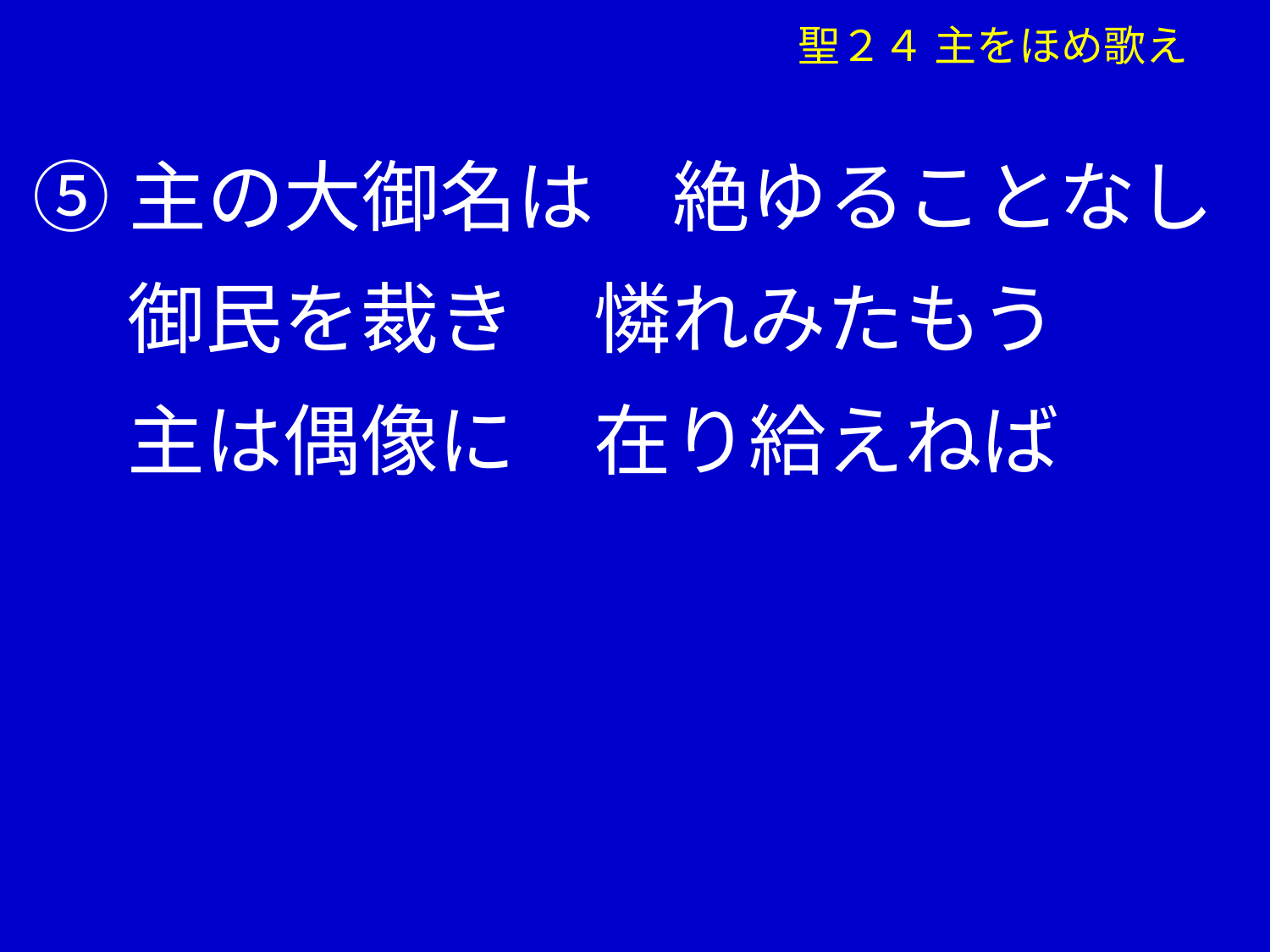

聖２４ 主をほめ歌え
⑤主の大御名は　絶ゆることなし
　 御民を裁き　憐れみたもう
　 主は偶像に　在り給えねば